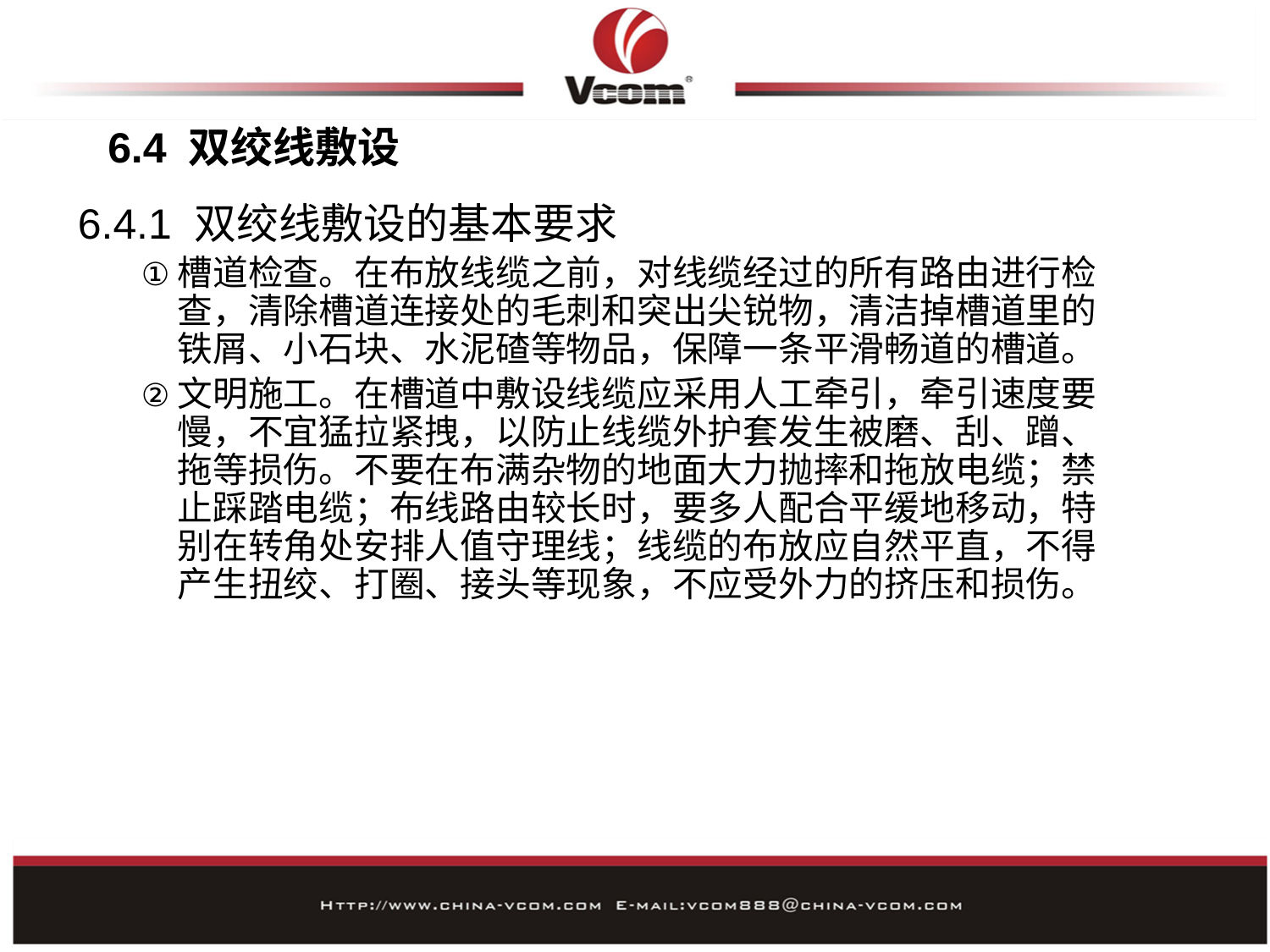

# 6.4 双绞线敷设
6.4.1 双绞线敷设的基本要求
槽道检查。在布放线缆之前，对线缆经过的所有路由进行检查，清除槽道连接处的毛刺和突出尖锐物，清洁掉槽道里的铁屑、小石块、水泥碴等物品，保障一条平滑畅道的槽道。
文明施工。在槽道中敷设线缆应采用人工牵引，牵引速度要慢，不宜猛拉紧拽，以防止线缆外护套发生被磨、刮、蹭、拖等损伤。不要在布满杂物的地面大力抛摔和拖放电缆；禁止踩踏电缆；布线路由较长时，要多人配合平缓地移动，特别在转角处安排人值守理线；线缆的布放应自然平直，不得产生扭绞、打圈、接头等现象，不应受外力的挤压和损伤。